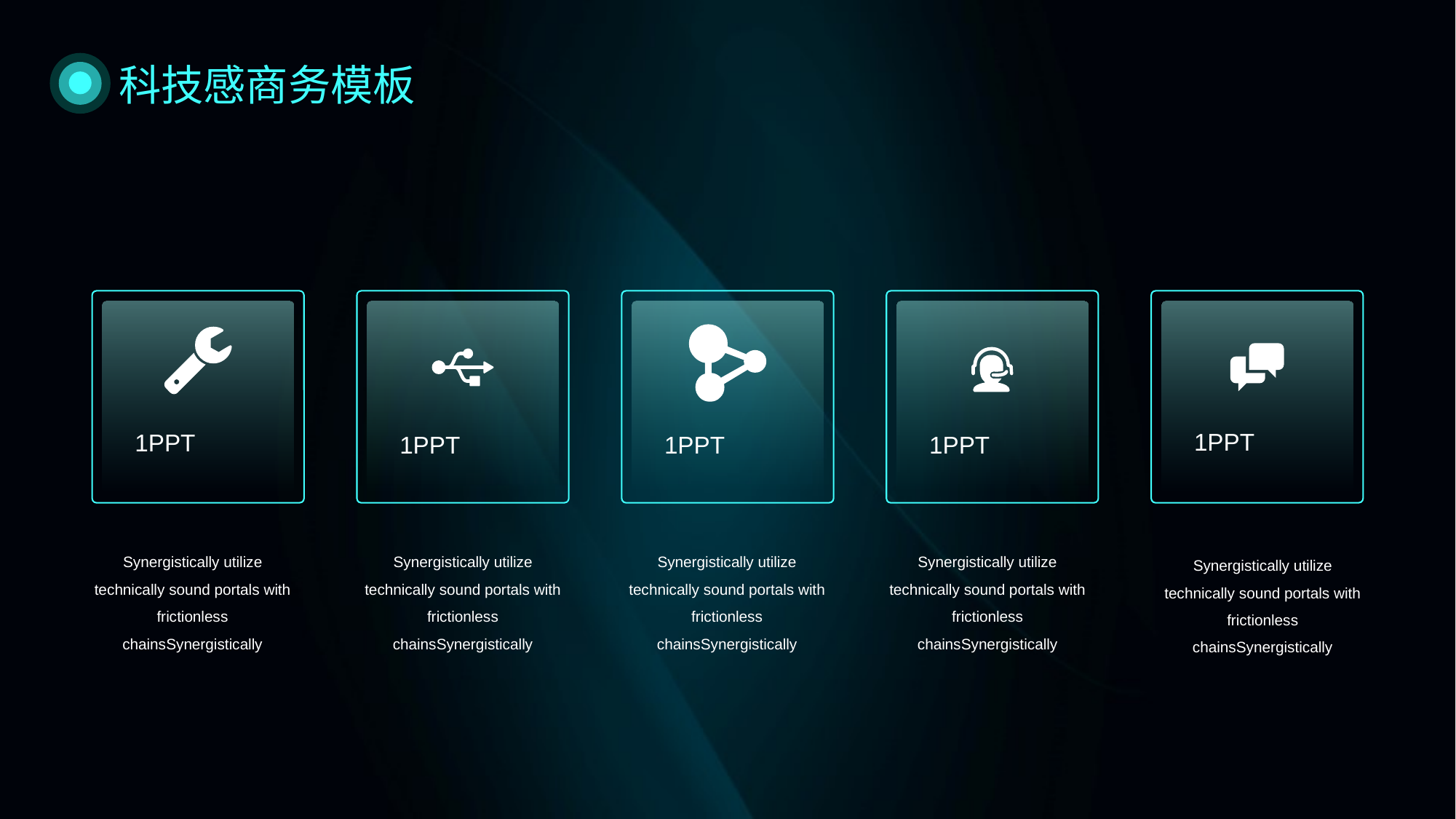

科技感商务模板

1PPT
1PPT
1PPT
1PPT
1PPT
Synergistically utilize technically sound portals with frictionless chainsSynergistically
Synergistically utilize technically sound portals with frictionless chainsSynergistically
Synergistically utilize technically sound portals with frictionless chainsSynergistically
Synergistically utilize technically sound portals with frictionless chainsSynergistically
Synergistically utilize technically sound portals with frictionless chainsSynergistically